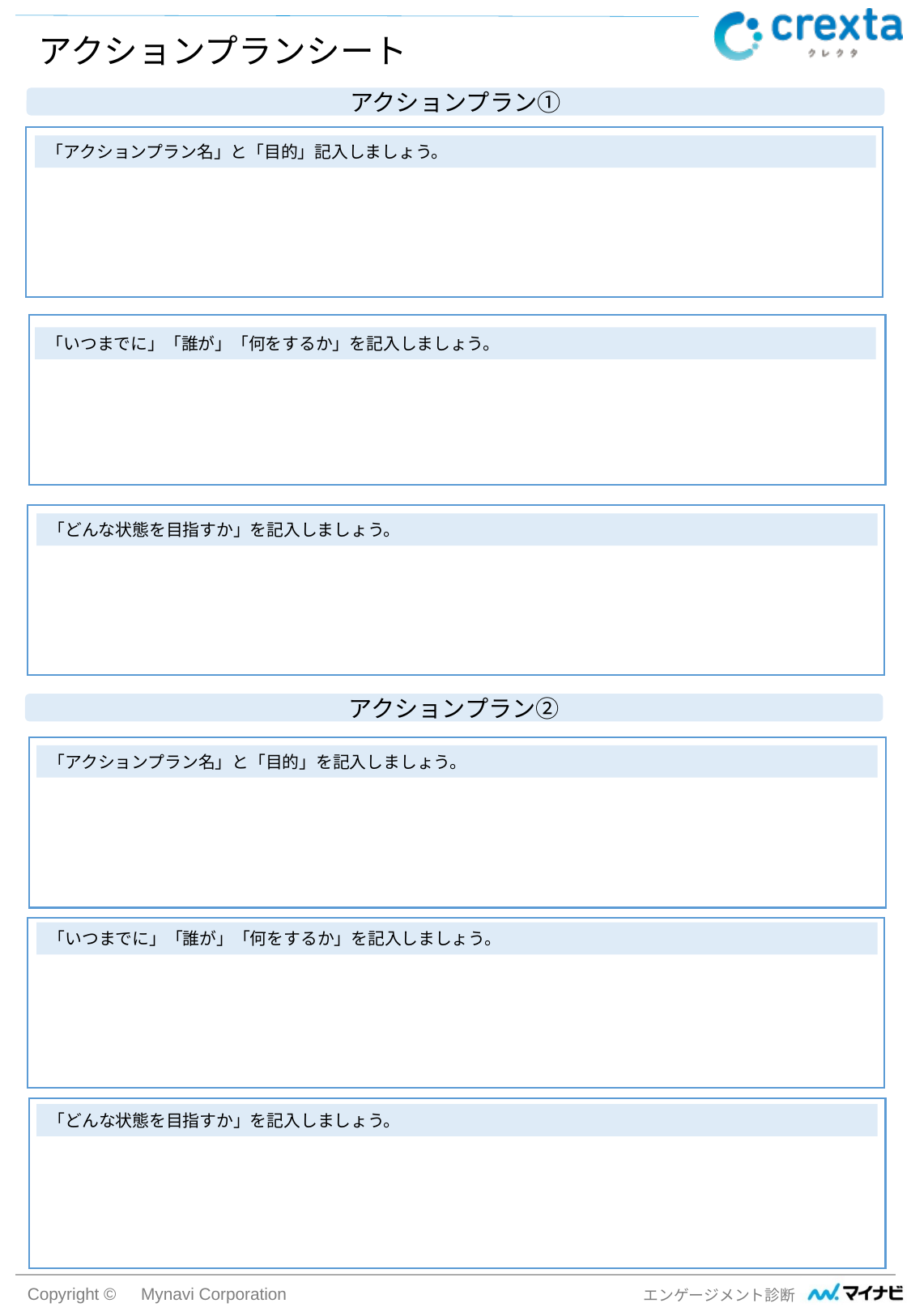

アクションプランシート
アクションプラン①

「アクションプラン名」と「目的」記入しましょう。

「いつまでに」「誰が」「何をするか」を記入しましょう。

「どんな状態を目指すか」を記入しましょう。
アクションプラン②

「アクションプラン名」と「目的」を記入しましょう。

「いつまでに」「誰が」「何をするか」を記入しましょう。

「どんな状態を目指すか」を記入しましょう。